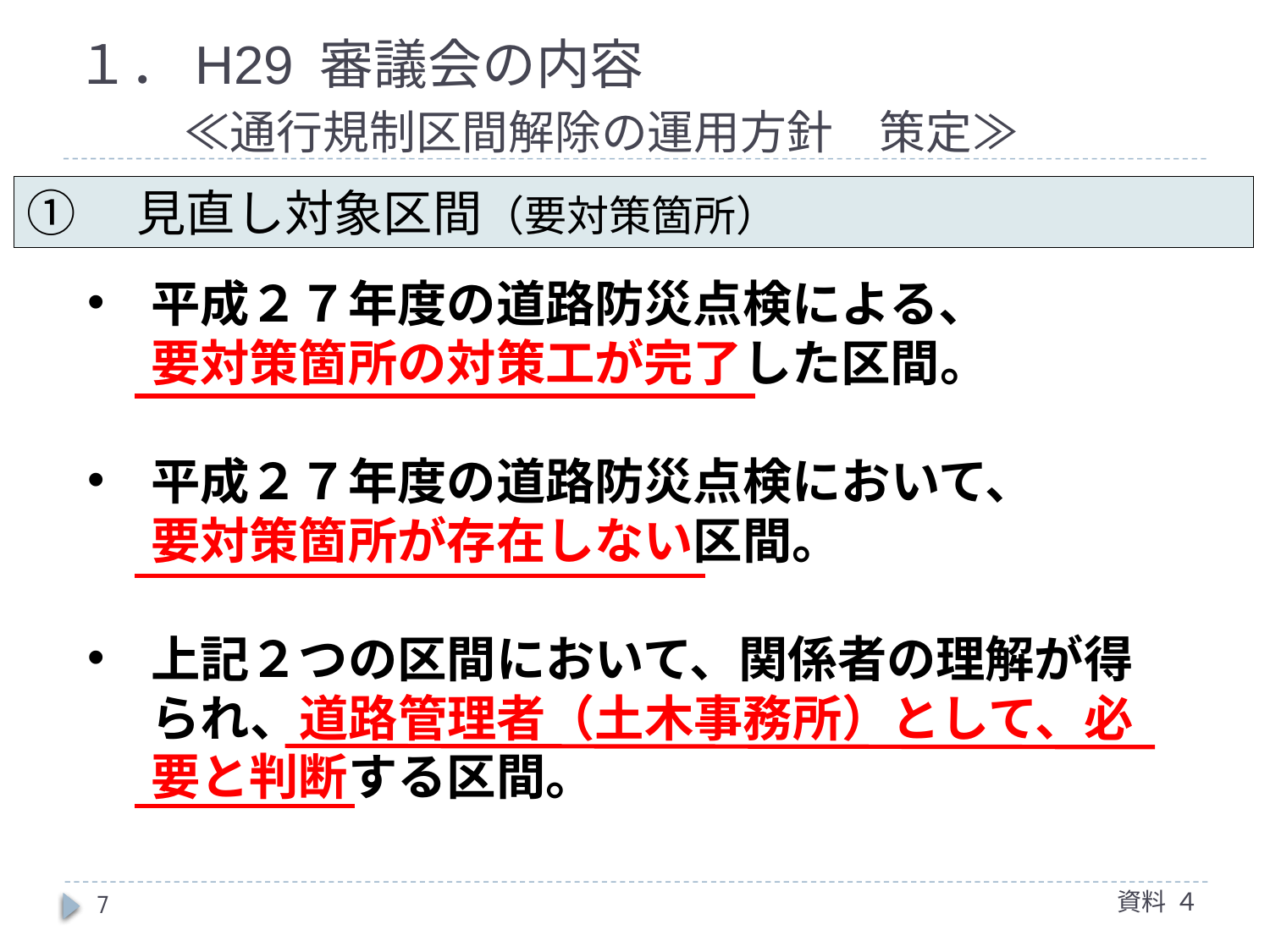

# １．H29 審議会の内容 　　≪通行規制区間解除の運用方針　策定≫
①　見直し対象区間（要対策箇所）
平成２７年度の道路防災点検による、　　　要対策箇所の対策工が完了した区間。

平成２７年度の道路防災点検において、　　要対策箇所が存在しない区間。

上記２つの区間において、関係者の理解が得られ、道路管理者（土木事務所）として、必要と判断する区間。

資料 ４
7